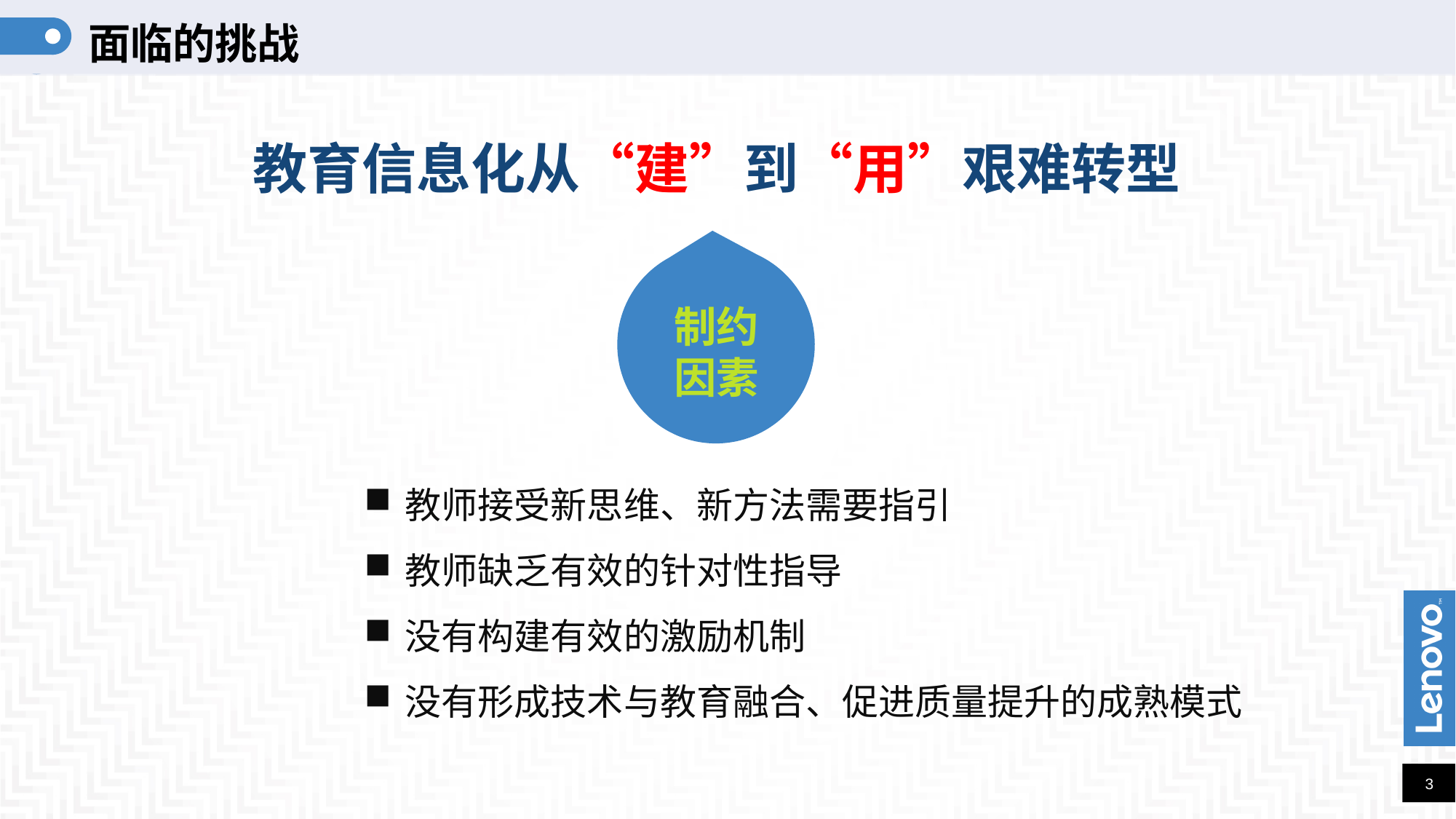

面临的挑战
教育信息化从“建”到“用”艰难转型

制约因素
教师接受新思维、新方法需要指引
教师缺乏有效的针对性指导
没有构建有效的激励机制
没有形成技术与教育融合、促进质量提升的成熟模式